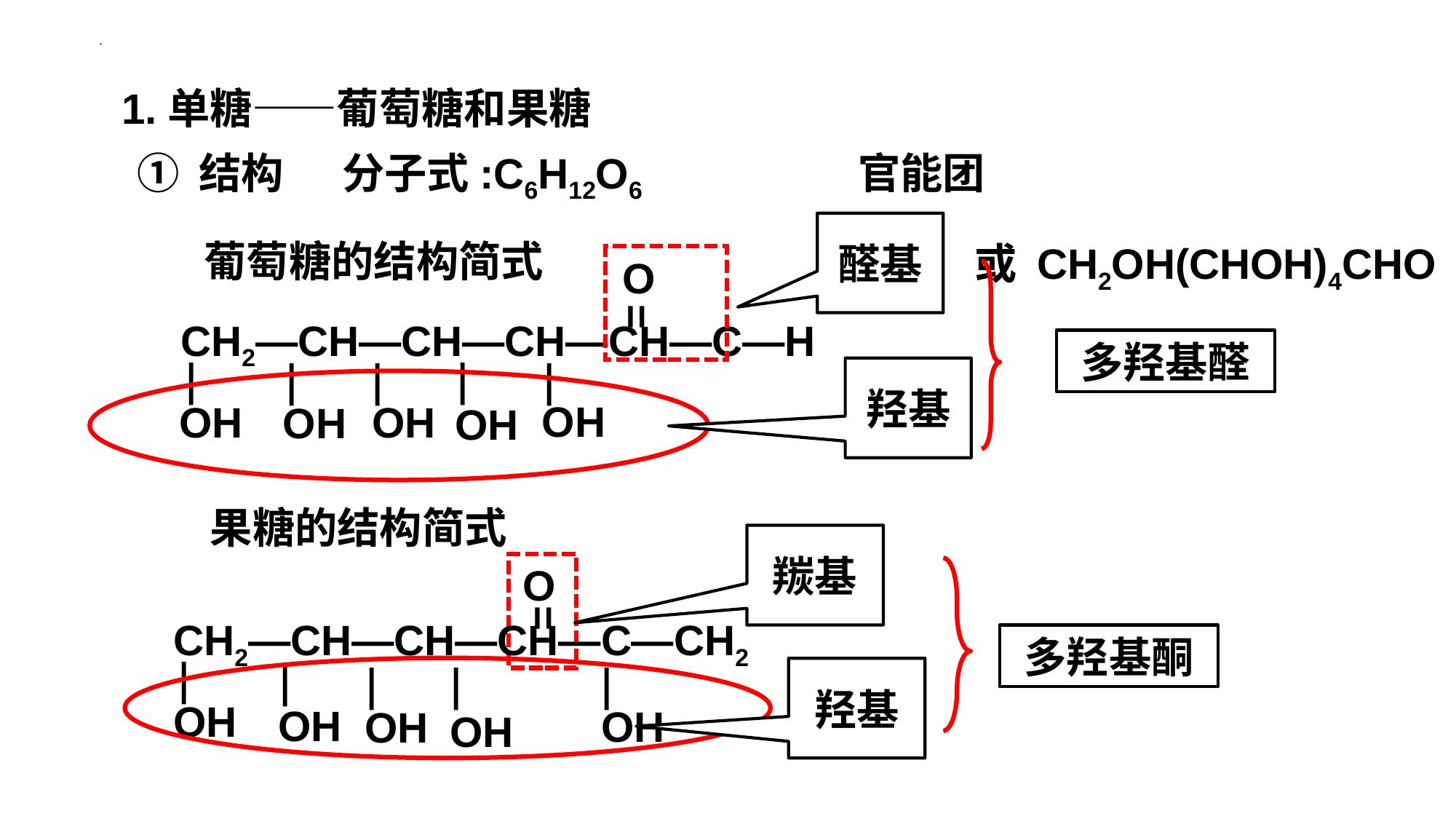

1.单糖——葡萄糖和果糖
分子式:C6H12O6
① 结构
官能团
醛基
葡萄糖的结构简式
或 CH2OH(CHOH)4CHO

O
=
CH2—CH—CH—CH—CH—C—H
—
—
—
—
—
OH
OH
OH
OH
OH

多羟基醛
羟基

果糖的结构简式
羰基
O
=
CH2—CH—CH—CH—C—CH2
—
—
—
—
—
OH
OH
OH
OH
OH

多羟基酮

羟基